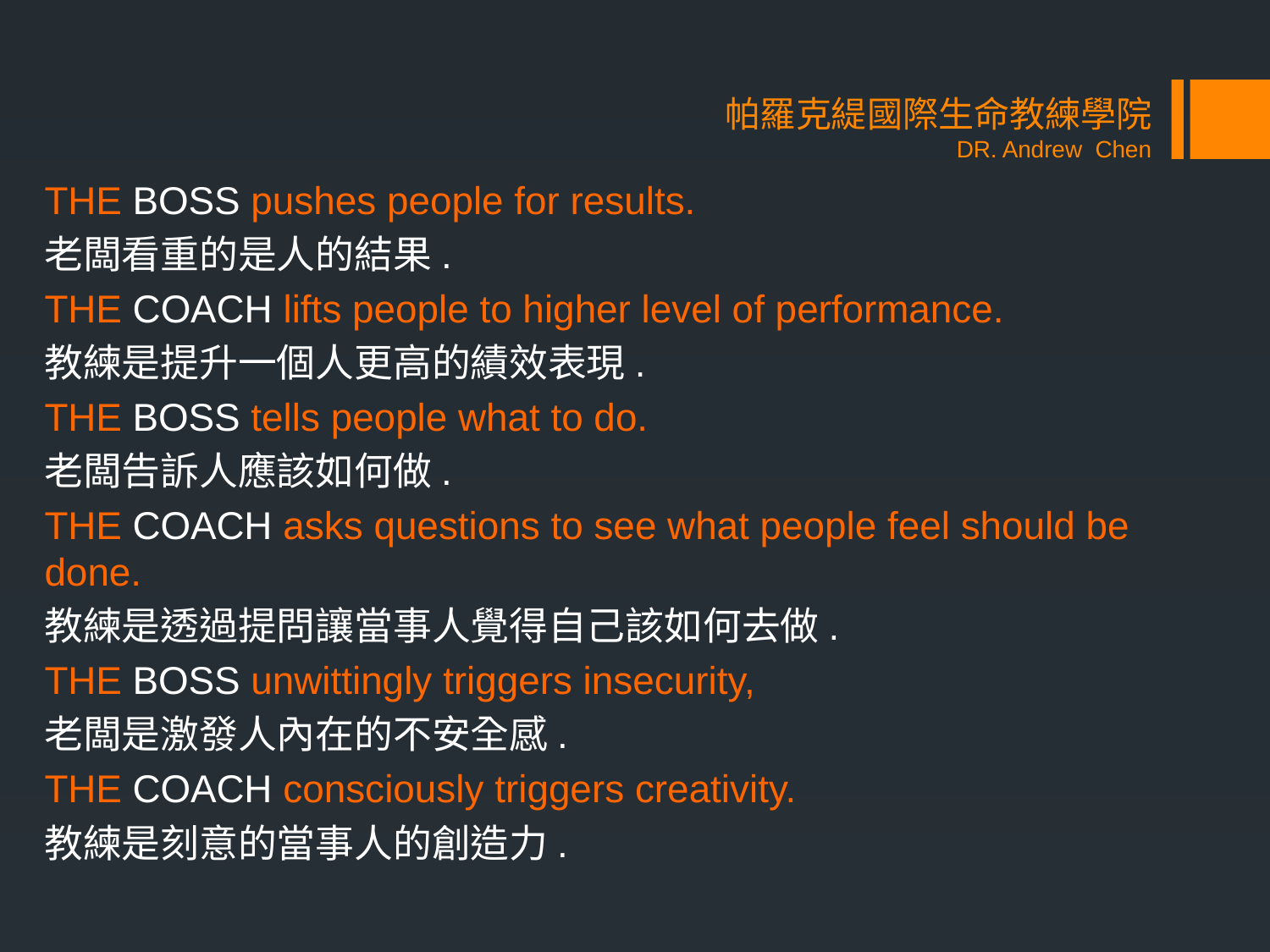

# 帕羅克緹國際生命教練學院 DR. Andrew  Chen
THE BOSS pushes people for results.
老闆看重的是人的結果.
THE COACH lifts people to higher level of performance.
教練是提升一個人更高的績效表現.
THE BOSS tells people what to do.
老闆告訴人應該如何做.
THE COACH asks questions to see what people feel should be done.
教練是透過提問讓當事人覺得自己該如何去做.
THE BOSS unwittingly triggers insecurity,
老闆是激發人內在的不安全感.
THE COACH consciously triggers creativity.
教練是刻意的當事人的創造力.